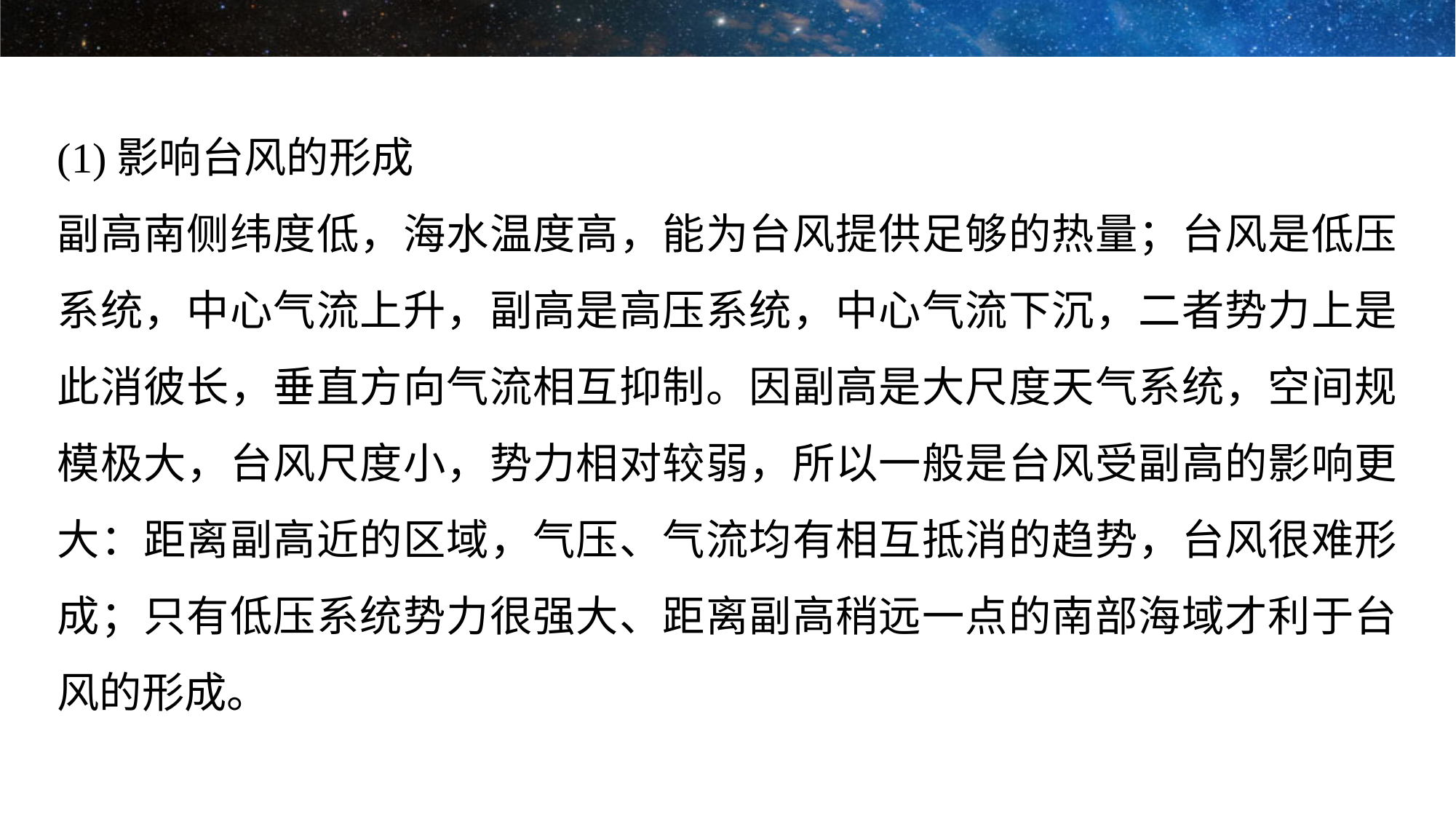

(1)影响台风的形成
副高南侧纬度低，海水温度高，能为台风提供足够的热量；台风是低压系统，中心气流上升，副高是高压系统，中心气流下沉，二者势力上是此消彼长，垂直方向气流相互抑制。因副高是大尺度天气系统，空间规模极大，台风尺度小，势力相对较弱，所以一般是台风受副高的影响更大：距离副高近的区域，气压、气流均有相互抵消的趋势，台风很难形成；只有低压系统势力很强大、距离副高稍远一点的南部海域才利于台风的形成。